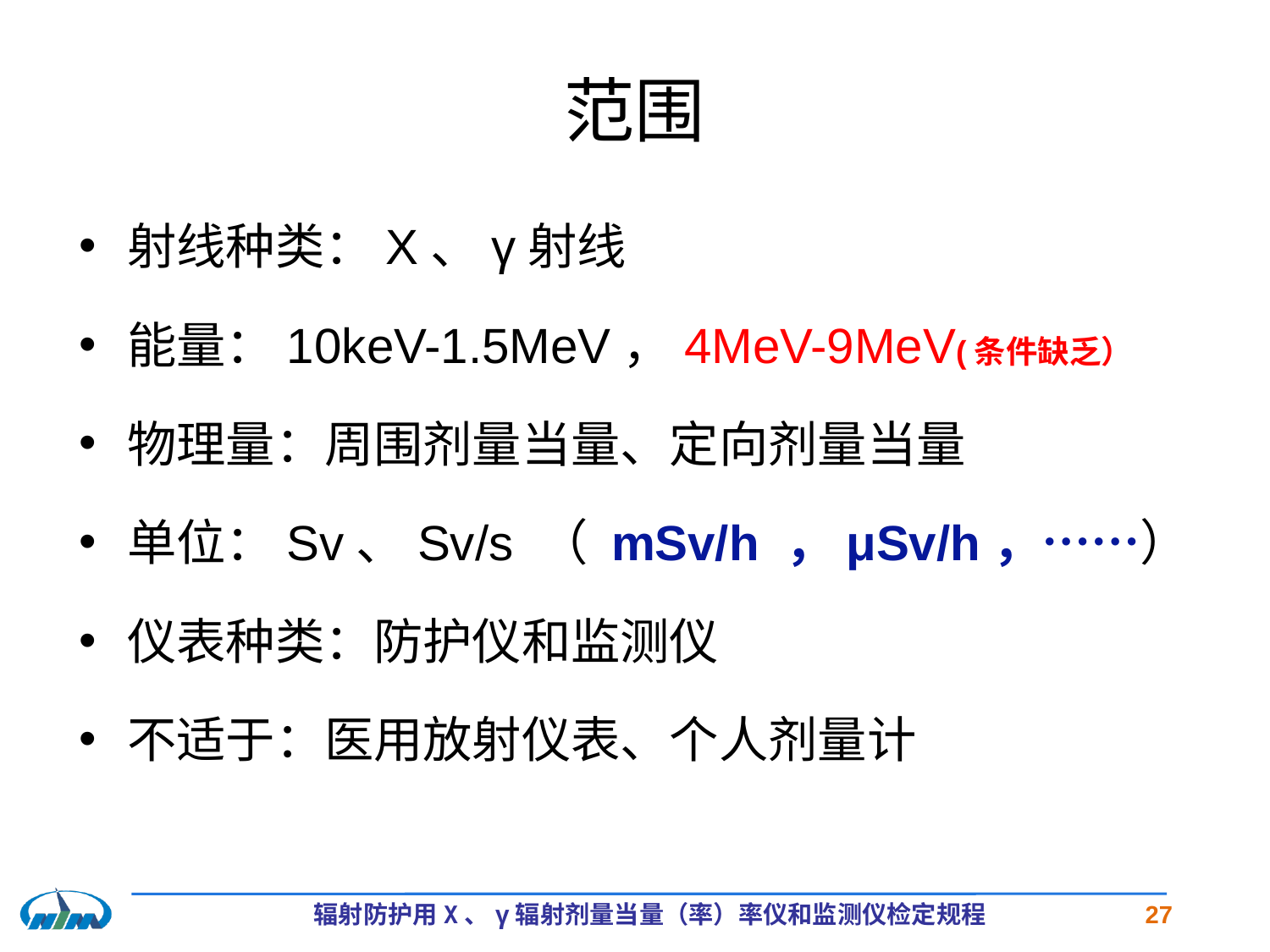

# 范围
射线种类：X、γ射线
能量：10keV-1.5MeV，4MeV-9MeV(条件缺乏）
物理量：周围剂量当量、定向剂量当量
单位：Sv、Sv/s （ mSv/h ，μSv/h，……）
仪表种类：防护仪和监测仪
不适于：医用放射仪表、个人剂量计